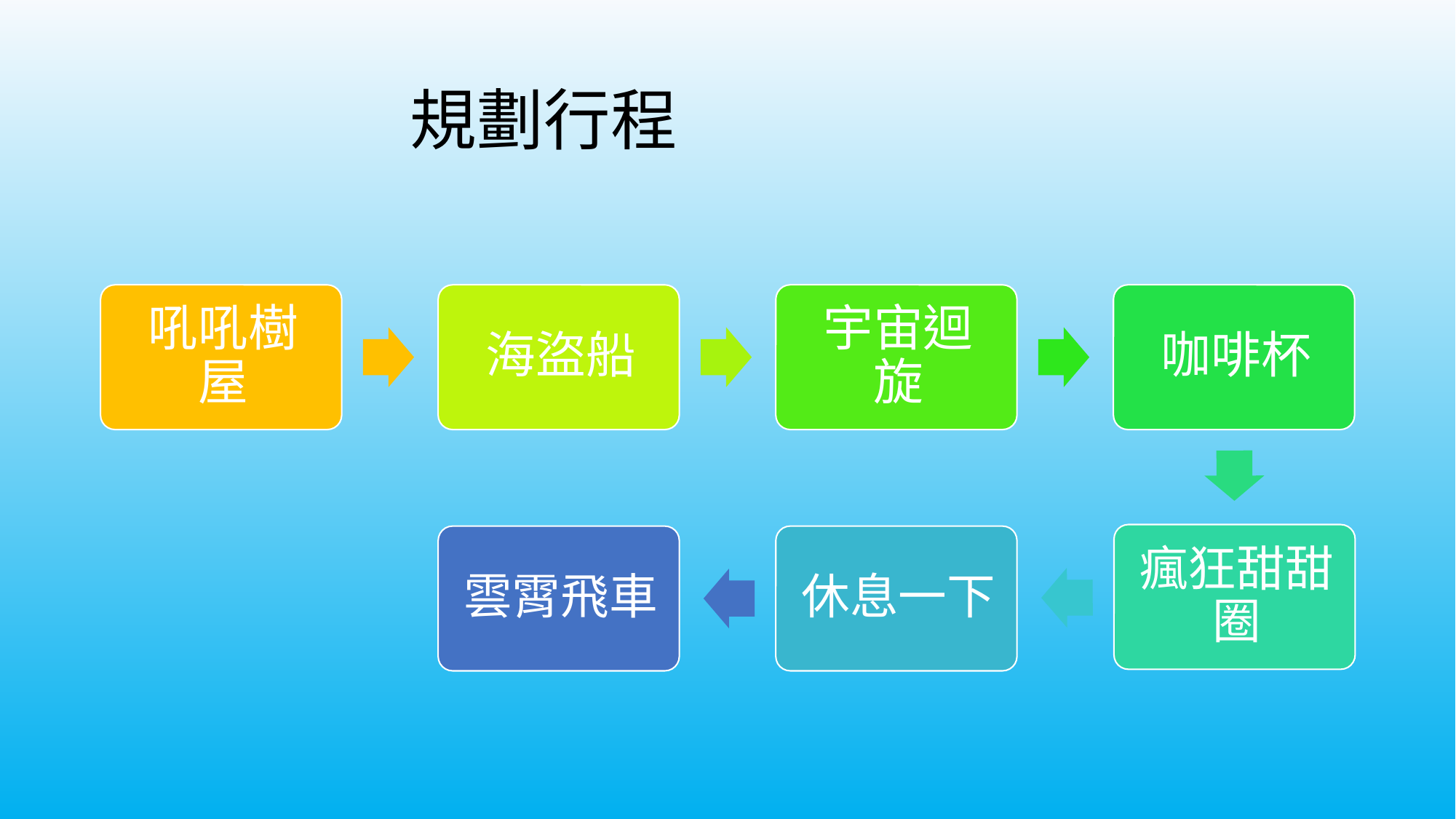

# 規劃行程
吼吼樹屋

海盜船

宇宙迴旋

咖啡杯

瘋狂甜甜圈

休息一下

雲霄飛車